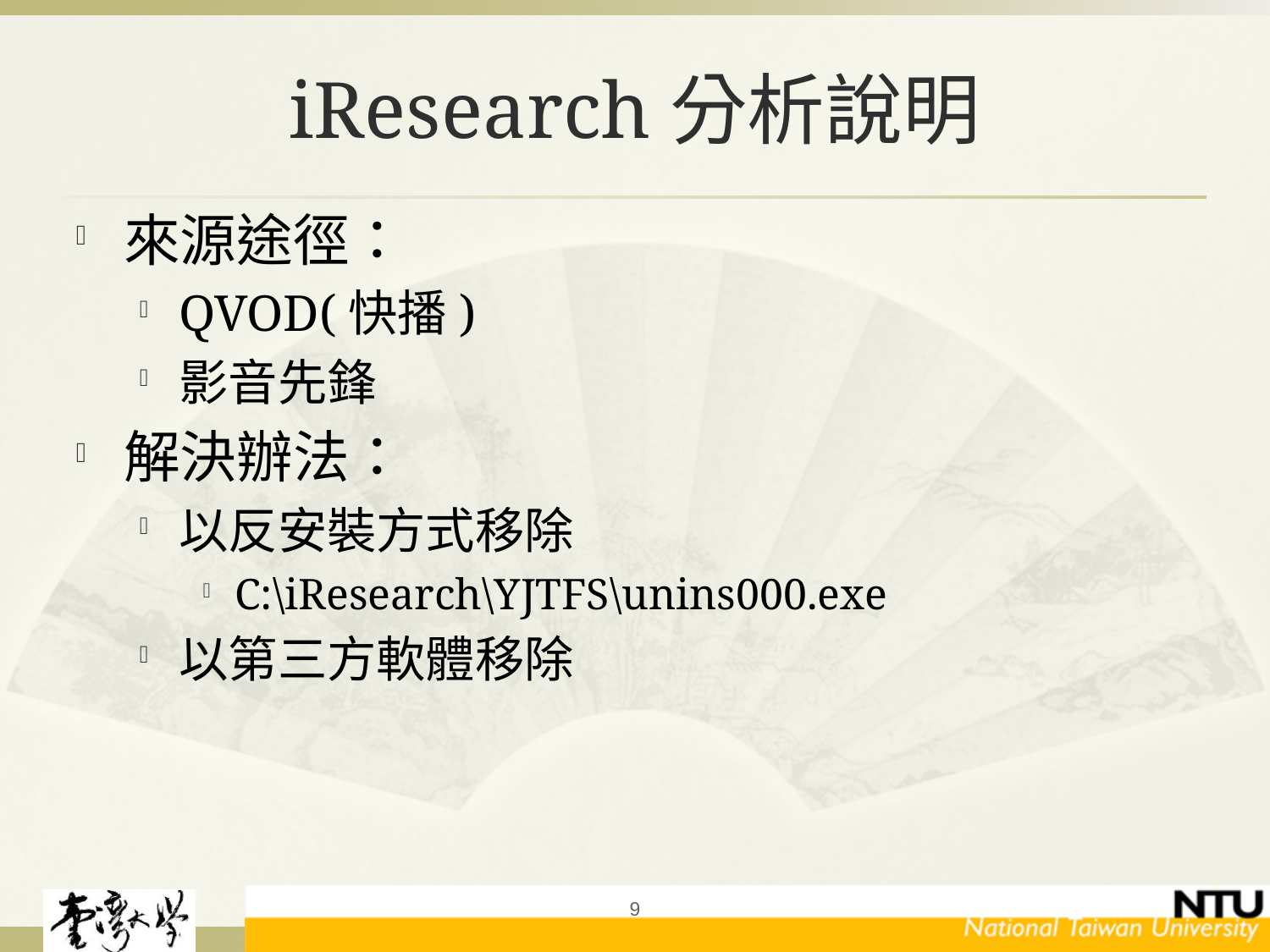

# iResearch分析說明
來源途徑：
QVOD(快播)
影音先鋒
解決辦法：
以反安裝方式移除
C:\iResearch\YJTFS\unins000.exe
以第三方軟體移除
9